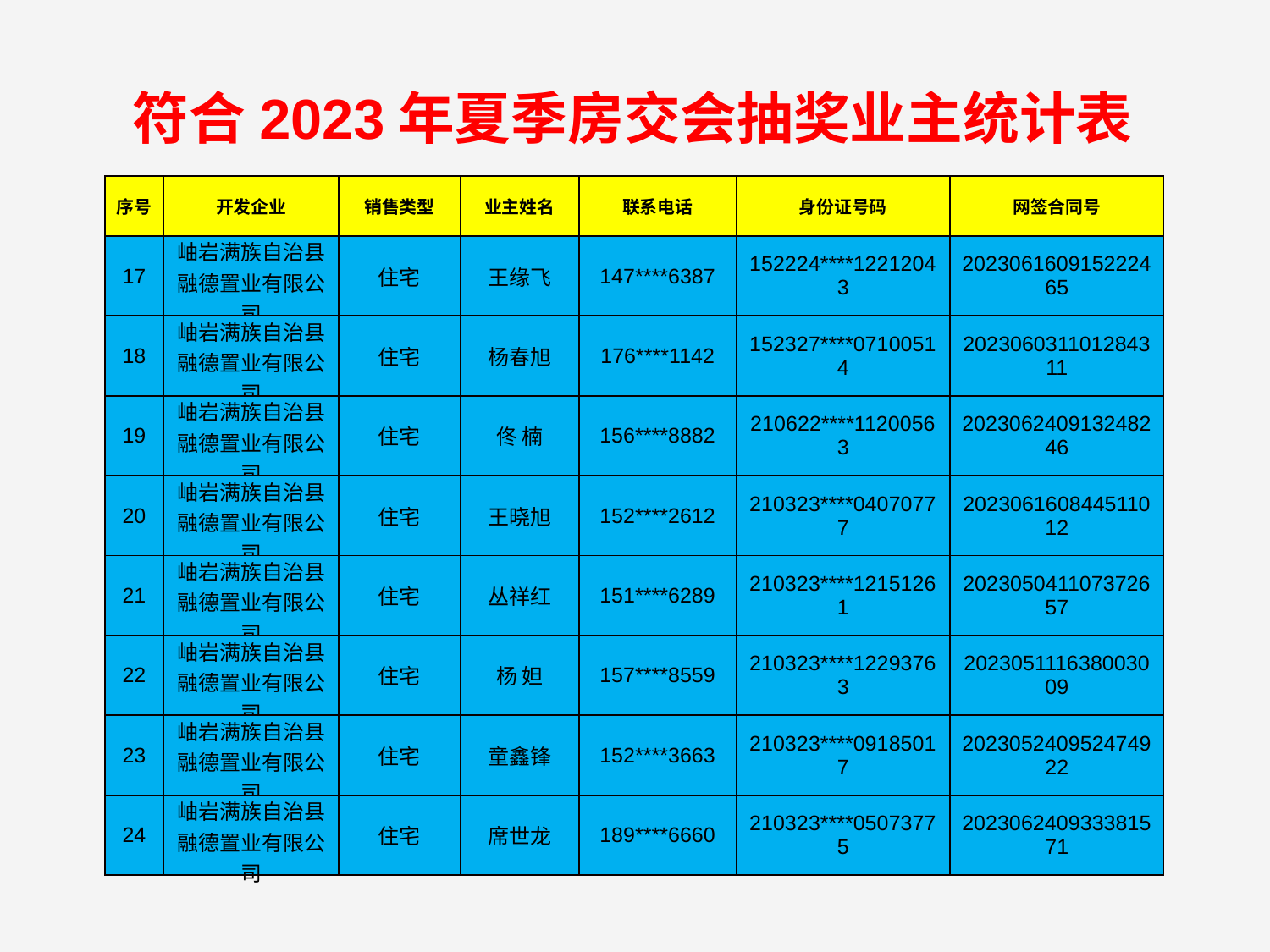

符合2023年夏季房交会抽奖业主统计表
| 序号 | 开发企业 | 销售类型 | 业主姓名 | 联系电话 | 身份证号码 | 网签合同号 |
| --- | --- | --- | --- | --- | --- | --- |
| 17 | 岫岩满族自治县融德置业有限公司 | 住宅 | 王缘飞 | 147\*\*\*\*6387 | 152224\*\*\*\*12212043 | 202306160915222465 |
| 18 | 岫岩满族自治县融德置业有限公司 | 住宅 | 杨春旭 | 176\*\*\*\*1142 | 152327\*\*\*\*07100514 | 202306031101284311 |
| 19 | 岫岩满族自治县融德置业有限公司 | 住宅 | 佟 楠 | 156\*\*\*\*8882 | 210622\*\*\*\*11200563 | 202306240913248246 |
| 20 | 岫岩满族自治县融德置业有限公司 | 住宅 | 王晓旭 | 152\*\*\*\*2612 | 210323\*\*\*\*04070777 | 202306160844511012 |
| 21 | 岫岩满族自治县融德置业有限公司 | 住宅 | 丛祥红 | 151\*\*\*\*6289 | 210323\*\*\*\*12151261 | 202305041107372657 |
| 22 | 岫岩满族自治县融德置业有限公司 | 住宅 | 杨 妲 | 157\*\*\*\*8559 | 210323\*\*\*\*12293763 | 202305111638003009 |
| 23 | 岫岩满族自治县融德置业有限公司 | 住宅 | 童鑫锋 | 152\*\*\*\*3663 | 210323\*\*\*\*09185017 | 202305240952474922 |
| 24 | 岫岩满族自治县融德置业有限公司 | 住宅 | 席世龙 | 189\*\*\*\*6660 | 210323\*\*\*\*05073775 | 202306240933381571 |